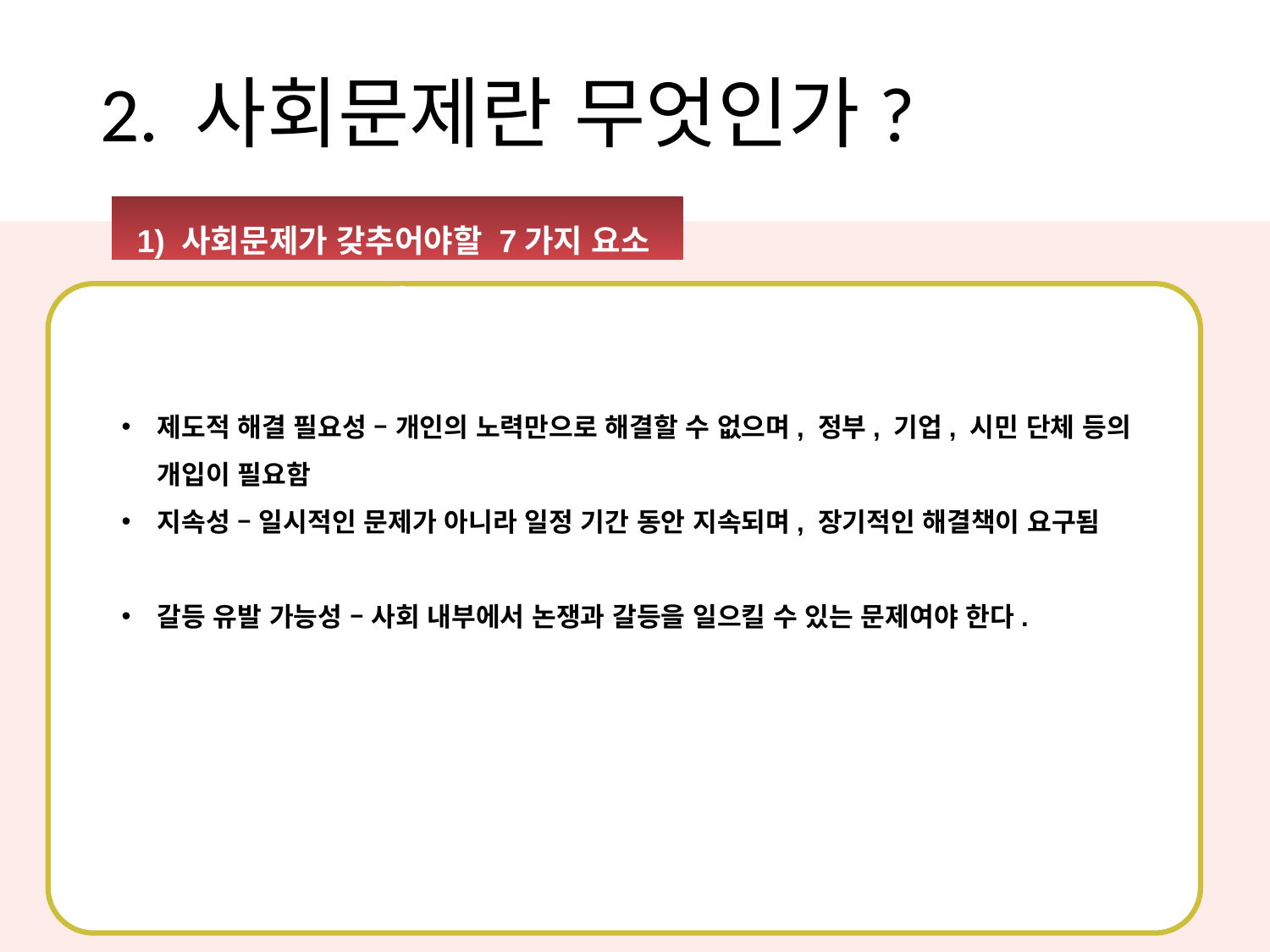

# 2. 사회문제란 무엇인가?
1) 사회문제가 갖추어야할 7가지 요소es)?

제도적 해결 필요성 – 개인의 노력만으로 해결할 수 없으며, 정부, 기업, 시민 단체 등의 개입이 필요함
지속성 – 일시적인 문제가 아니라 일정 기간 동안 지속되며, 장기적인 해결책이 요구됨

갈등 유발 가능성 – 사회 내부에서 논쟁과 갈등을 일으킬 수 있는 문제여야 한다.

29쪽